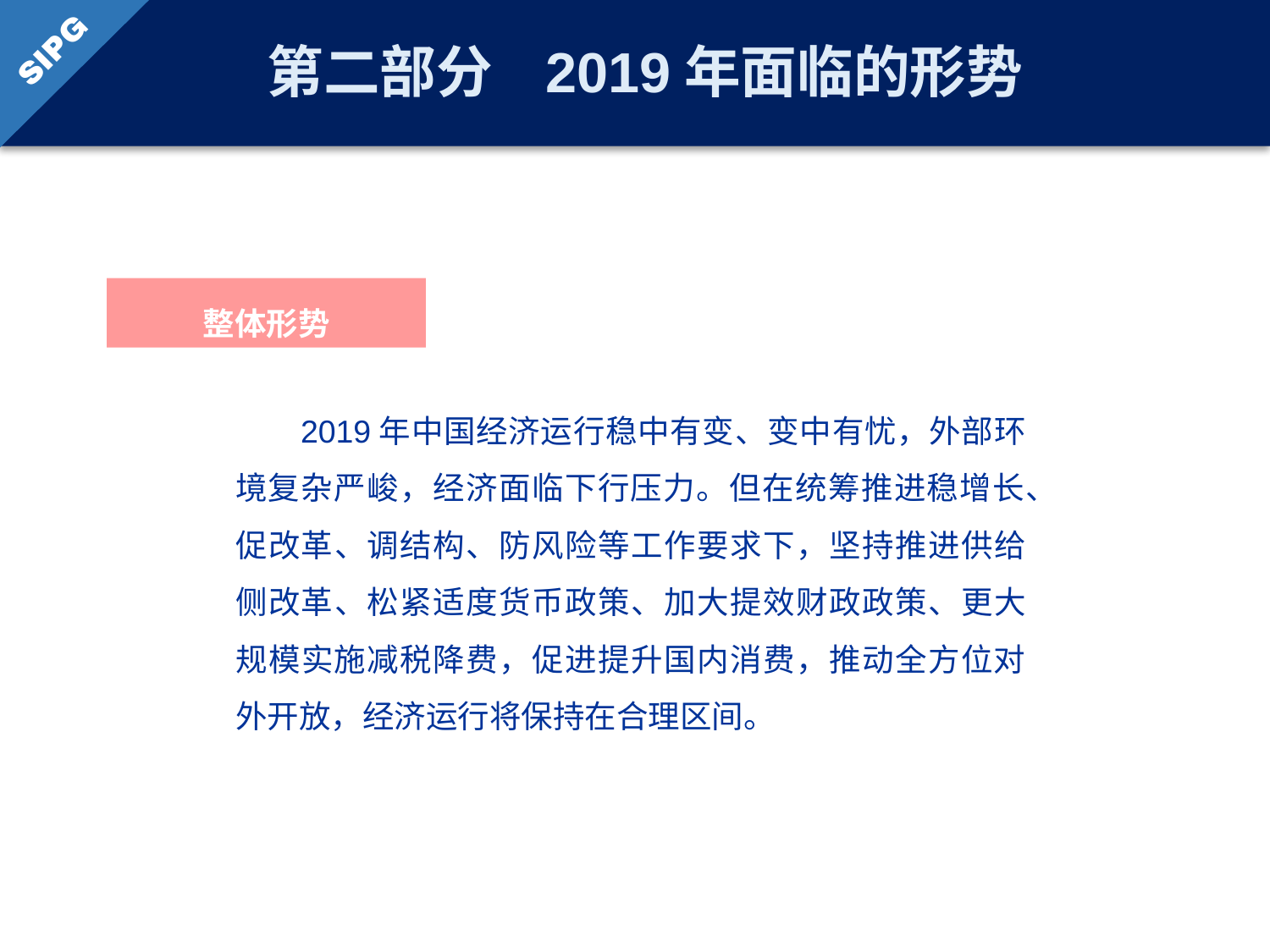

SIPG
第二部分   2019年面临的形势
整体形势
           2019年中国经济运行稳中有变、变中有忧，外部环境复杂严峻，经济面临下行压力。但在统筹推进稳增长、促改革、调结构、防风险等工作要求下，坚持推进供给侧改革、松紧适度货币政策、加大提效财政政策、更大规模实施减税降费，促进提升国内消费，推动全方位对外开放，经济运行将保持在合理区间。